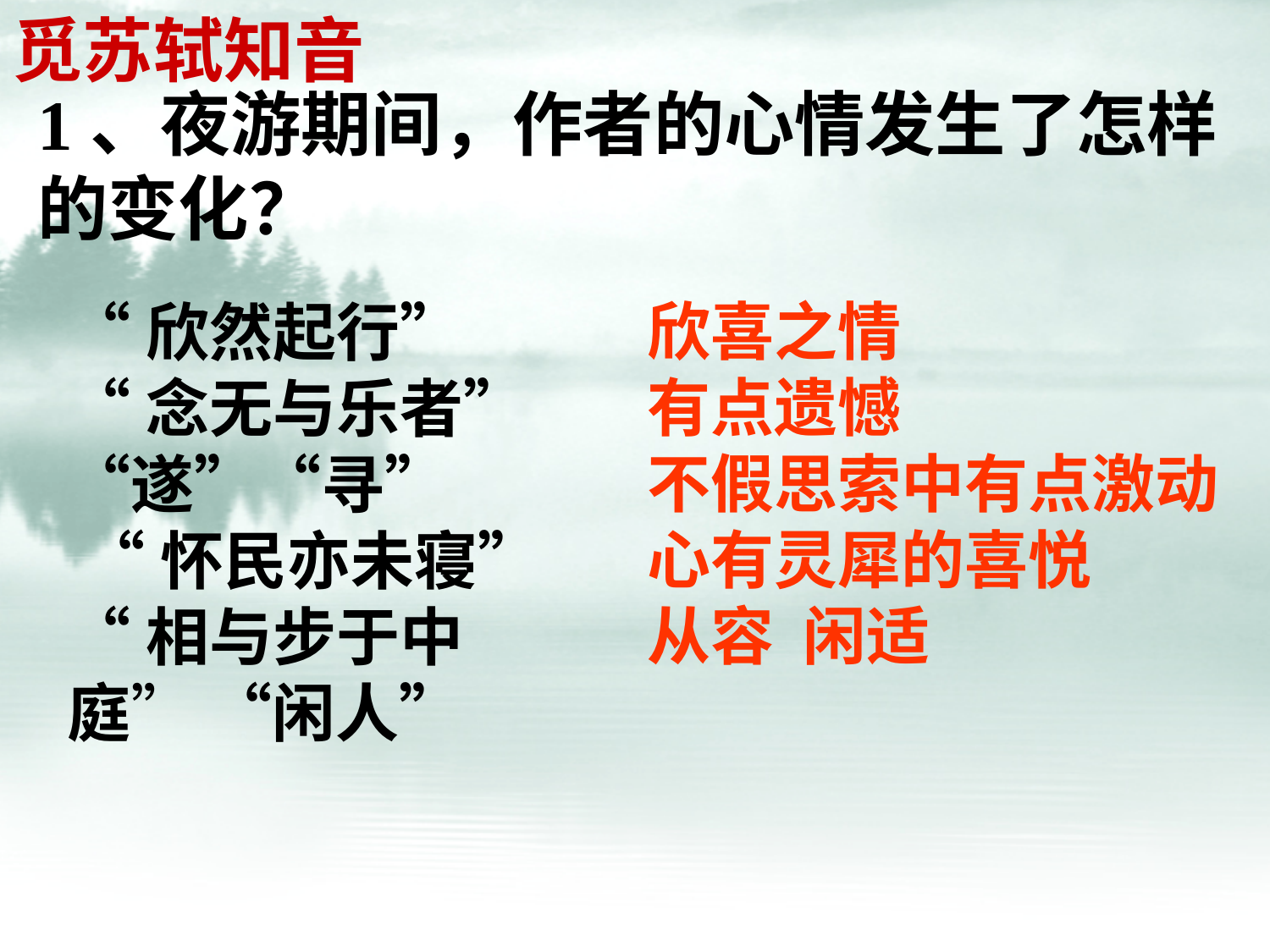

觅苏轼知音
# 1、夜游期间，作者的心情发生了怎样的变化？
欣喜之情
有点遗憾
不假思索中有点激动
心有灵犀的喜悦
从容  闲适
“欣然起行”
“念无与乐者” “遂”“寻”
 “怀民亦未寝”
“相与步于中庭” “闲人”